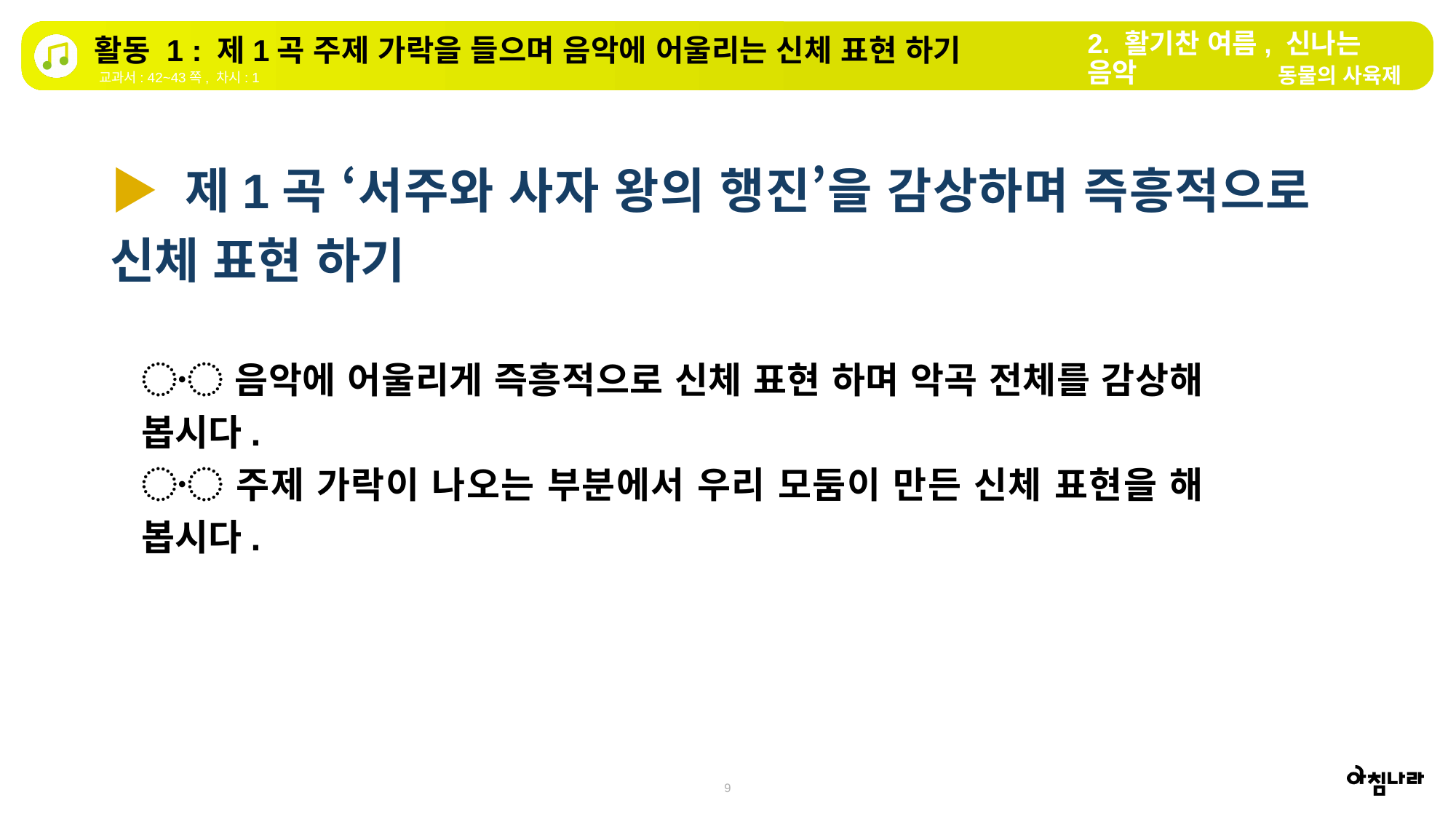

2. 활기찬 여름, 신나는 음악
활동 1 : 제1곡 주제 가락을 들으며 음악에 어울리는 신체 표현 하기
동물의 사육제
교과서: 42~43쪽, 차시: 1
▶ 제1곡 ‘서주와 사자 왕의 행진’을 감상하며 즉흥적으로 신체 표현 하기
〮 음악에 어울리게 즉흥적으로 신체 표현 하며 악곡 전체를 감상해 봅시다.
〮 주제 가락이 나오는 부분에서 우리 모둠이 만든 신체 표현을 해 봅시다.
9